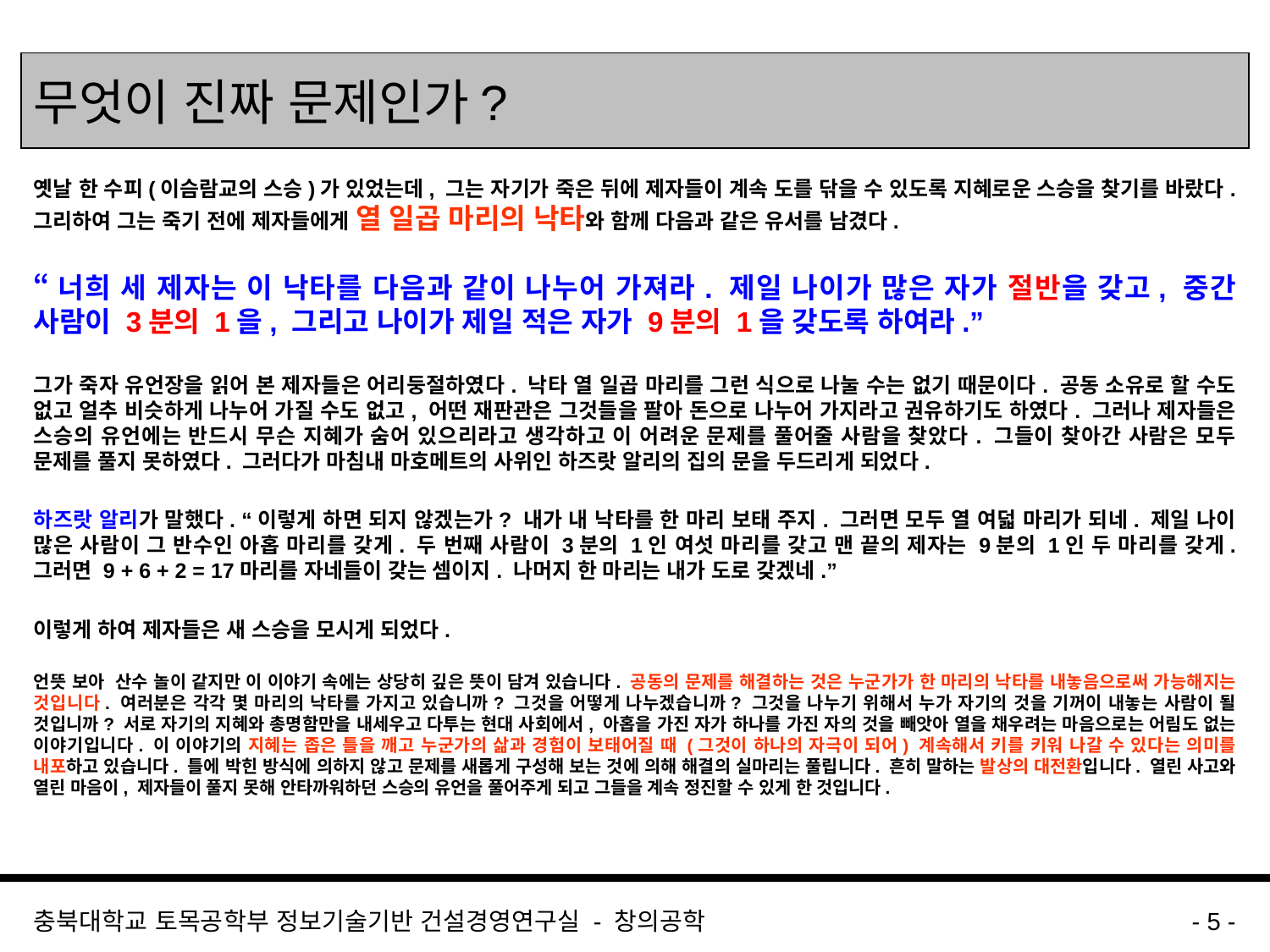

# 무엇이 진짜 문제인가?
옛날 한 수피(이슴람교의 스승)가 있었는데, 그는 자기가 죽은 뒤에 제자들이 계속 도를 닦을 수 있도록 지혜로운 스승을 찾기를 바랐다. 그리하여 그는 죽기 전에 제자들에게 열 일곱 마리의 낙타와 함께 다음과 같은 유서를 남겼다.

“너희 세 제자는 이 낙타를 다음과 같이 나누어 가져라. 제일 나이가 많은 자가 절반을 갖고, 중간 사람이 3분의 1을, 그리고 나이가 제일 적은 자가 9분의 1을 갖도록 하여라.”

그가 죽자 유언장을 읽어 본 제자들은 어리둥절하였다. 낙타 열 일곱 마리를 그런 식으로 나눌 수는 없기 때문이다. 공동 소유로 할 수도 없고 얼추 비슷하게 나누어 가질 수도 없고, 어떤 재판관은 그것들을 팔아 돈으로 나누어 가지라고 권유하기도 하였다. 그러나 제자들은 스승의 유언에는 반드시 무슨 지혜가 숨어 있으리라고 생각하고 이 어려운 문제를 풀어줄 사람을 찾았다. 그들이 찾아간 사람은 모두 문제를 풀지 못하였다. 그러다가 마침내 마호메트의 사위인 하즈랏 알리의 집의 문을 두드리게 되었다.

하즈랏 알리가 말했다. “이렇게 하면 되지 않겠는가? 내가 내 낙타를 한 마리 보태 주지. 그러면 모두 열 여덟 마리가 되네. 제일 나이 많은 사람이 그 반수인 아홉 마리를 갖게. 두 번째 사람이 3분의 1인 여섯 마리를 갖고 맨 끝의 제자는 9분의 1인 두 마리를 갖게. 그러면 9 + 6 + 2 = 17마리를 자네들이 갖는 셈이지. 나머지 한 마리는 내가 도로 갖겠네.”

이렇게 하여 제자들은 새 스승을 모시게 되었다.

언뜻 보아  산수 놀이 같지만 이 이야기 속에는 상당히 깊은 뜻이 담겨 있습니다. 공동의 문제를 해결하는 것은 누군가가 한 마리의 낙타를 내놓음으로써 가능해지는 것입니다. 여러분은 각각 몇 마리의 낙타를 가지고 있습니까? 그것을 어떻게 나누겠습니까? 그것을 나누기 위해서 누가 자기의 것을 기꺼이 내놓는 사람이 될 것입니까? 서로 자기의 지혜와 총명함만을 내세우고 다투는 현대 사회에서, 아홉을 가진 자가 하나를 가진 자의 것을 빼앗아 열을 채우려는 마음으로는 어림도 없는 이야기입니다. 이 이야기의 지혜는 좁은 틀을 깨고 누군가의 삶과 경험이 보태어질 때 (그것이 하나의 자극이 되어) 계속해서 키를 키워 나갈 수 있다는 의미를 내포하고 있습니다. 틀에 박힌 방식에 의하지 않고 문제를 새롭게 구성해 보는 것에 의해 해결의 실마리는 풀립니다. 흔히 말하는 발상의 대전환입니다. 열린 사고와 열린 마음이, 제자들이 풀지 못해 안타까워하던 스승의 유언을 풀어주게 되고 그들을 계속 정진할 수 있게 한 것입니다.
충북대학교 토목공학부 정보기술기반 건설경영연구실 - 창의공학
- 5 -